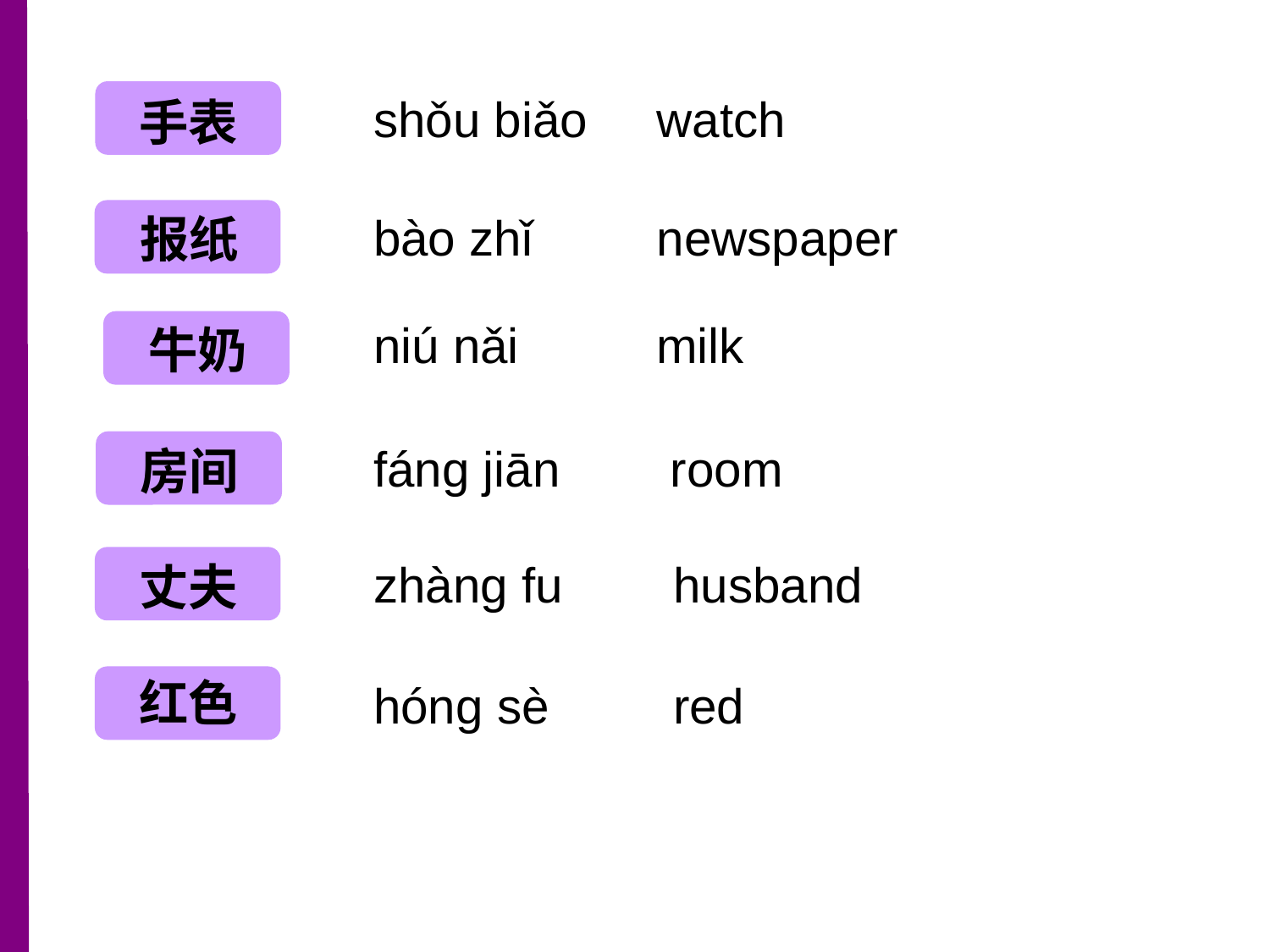

手表
shǒu biǎo     watch

报纸
bào zhǐ         newspaper
niú nǎi          milk

牛奶
fáng jiān        room

房间

丈夫
zhàng fu        husband
红色

hóng sè         red